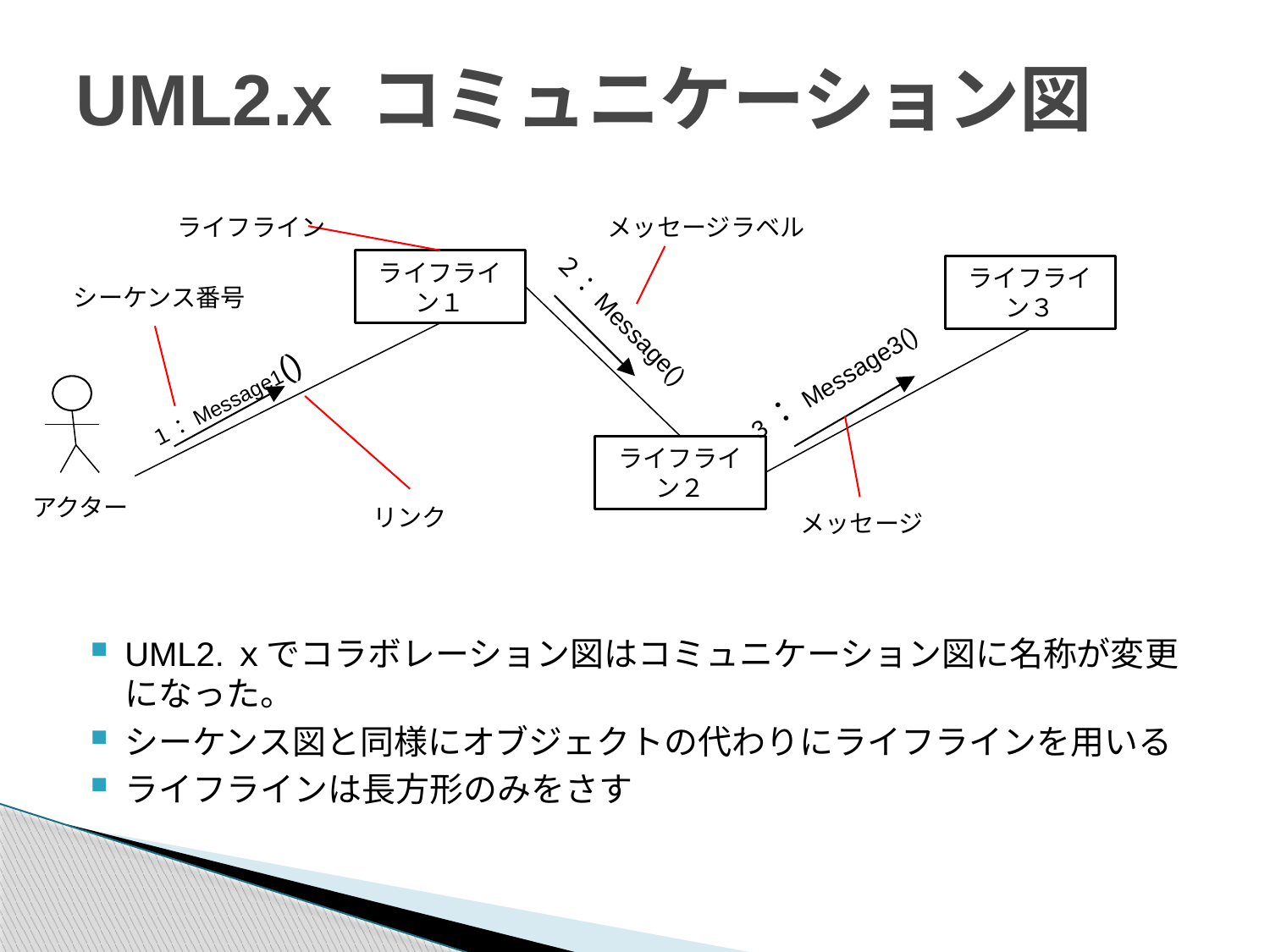

# UML2.x コミュニケーション図
ライフライン
メッセージラベル
ライフライン１
ライフライン３
シーケンス番号
２：Message()
3：Message3()
１：Message1()

ライフライン２
アクター
リンク
メッセージ
UML2.ｘでコラボレーション図はコミュニケーション図に名称が変更になった。
シーケンス図と同様にオブジェクトの代わりにライフラインを用いる
ライフラインは長方形のみをさす